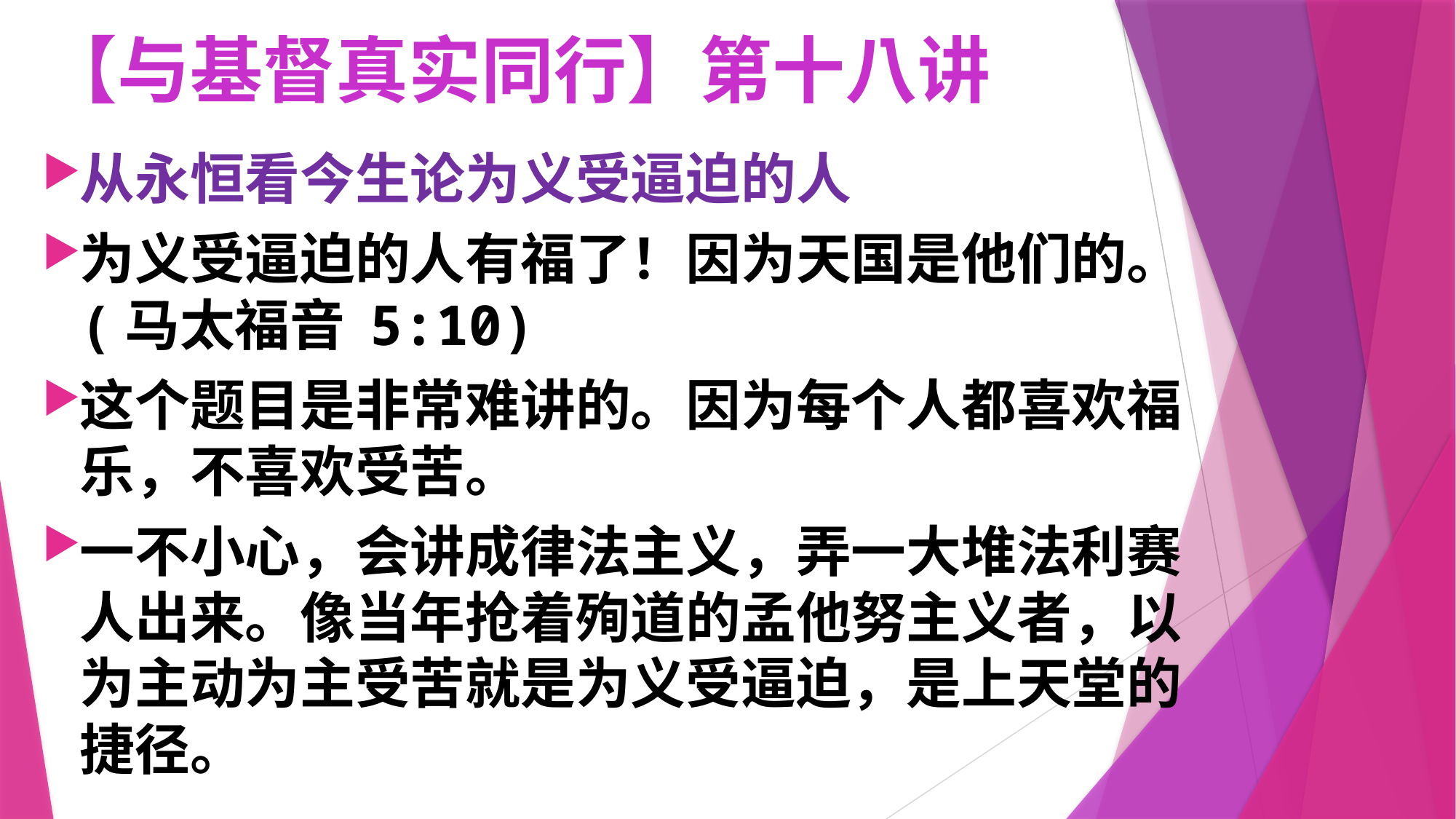

# 【与基督真实同行】第十八讲
从永恒看今生论为义受逼迫的人
为义受逼迫的人有福了！因为天国是他们的。(马太福音 5:10)
这个题目是非常难讲的。因为每个人都喜欢福乐，不喜欢受苦。
一不小心，会讲成律法主义，弄一大堆法利赛人出来。像当年抢着殉道的孟他努主义者，以为主动为主受苦就是为义受逼迫，是上天堂的捷径。